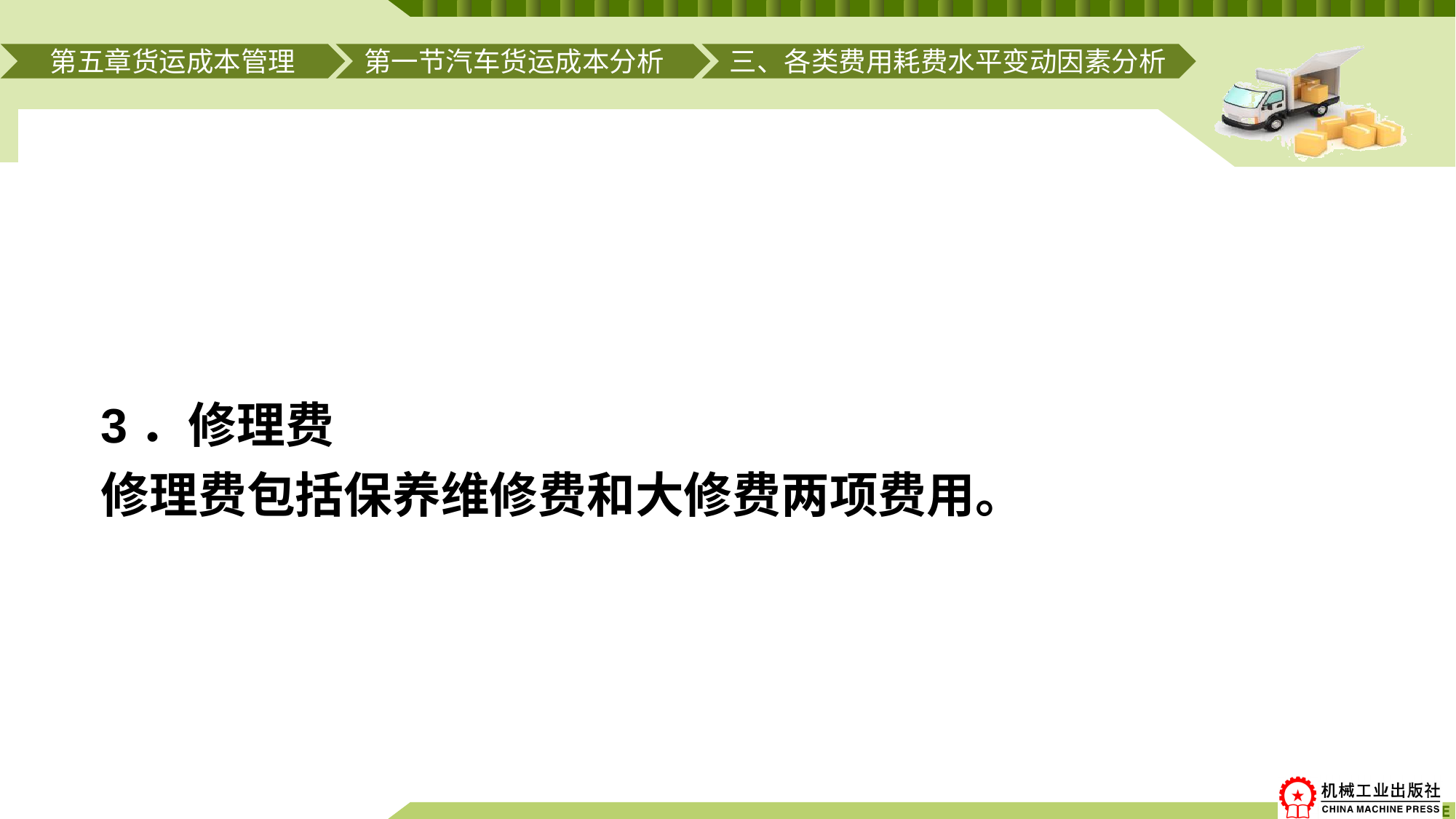

第五章货运成本管理
第一节汽车货运成本分析
三、各类费用耗费水平变动因素分析
# 3．修理费 修理费包括保养维修费和大修费两项费用。